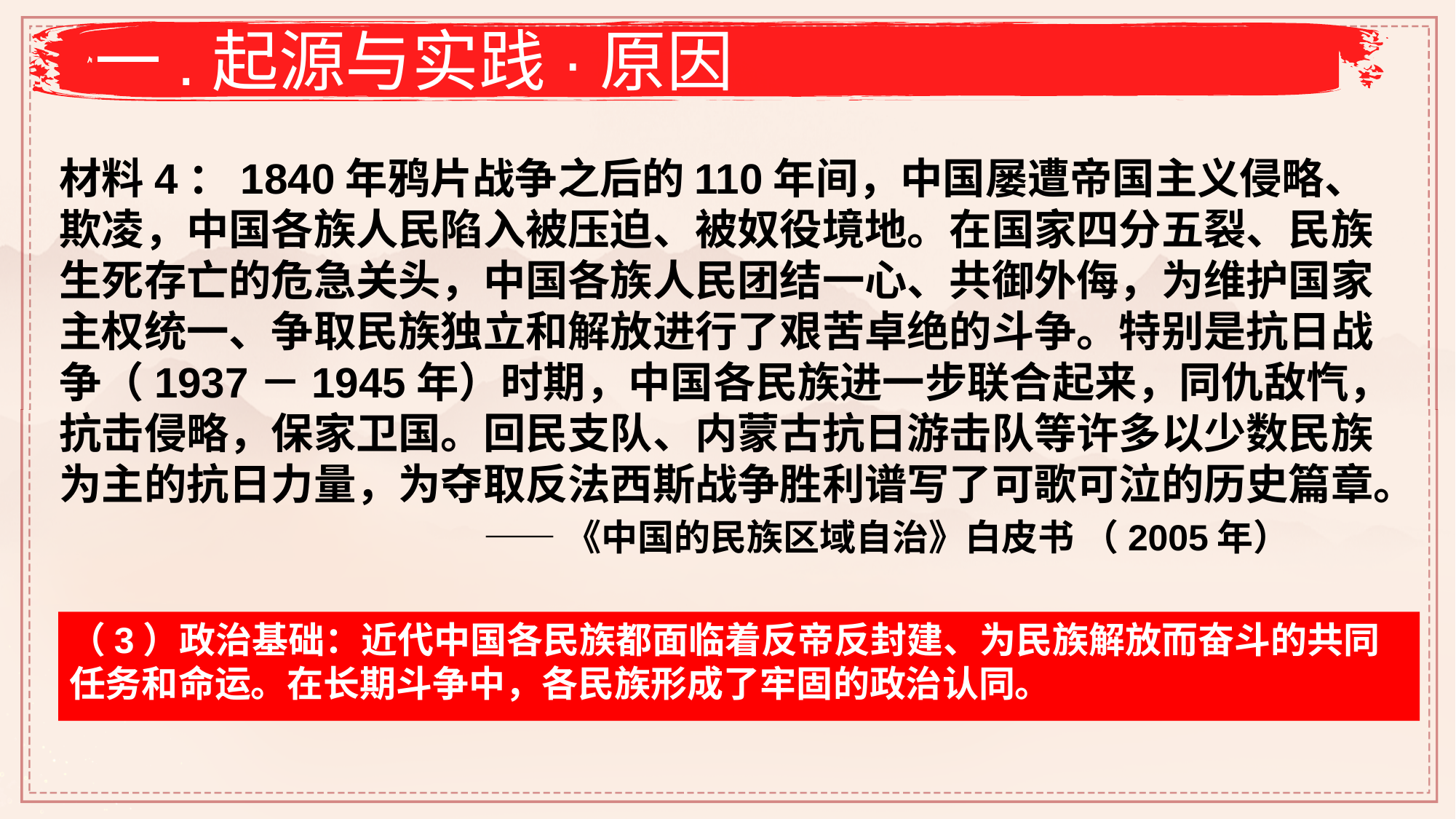

一.起源与实践·原因

材料4：1840年鸦片战争之后的110年间，中国屡遭帝国主义侵略、欺凌，中国各族人民陷入被压迫、被奴役境地。在国家四分五裂、民族生死存亡的危急关头，中国各族人民团结一心、共御外侮，为维护国家主权统一、争取民族独立和解放进行了艰苦卓绝的斗争。特别是抗日战争（1937－1945年）时期，中国各民族进一步联合起来，同仇敌忾，抗击侵略，保家卫国。回民支队、内蒙古抗日游击队等许多以少数民族为主的抗日力量，为夺取反法西斯战争胜利谱写了可歌可泣的历史篇章。
                                            ——《中国的民族区域自治》白皮书 （2005年）
（3）政治基础：近代中国各民族都面临着反帝反封建、为民族解放而奋斗的共同任务和命运。在长期斗争中，各民族形成了牢固的政治认同。